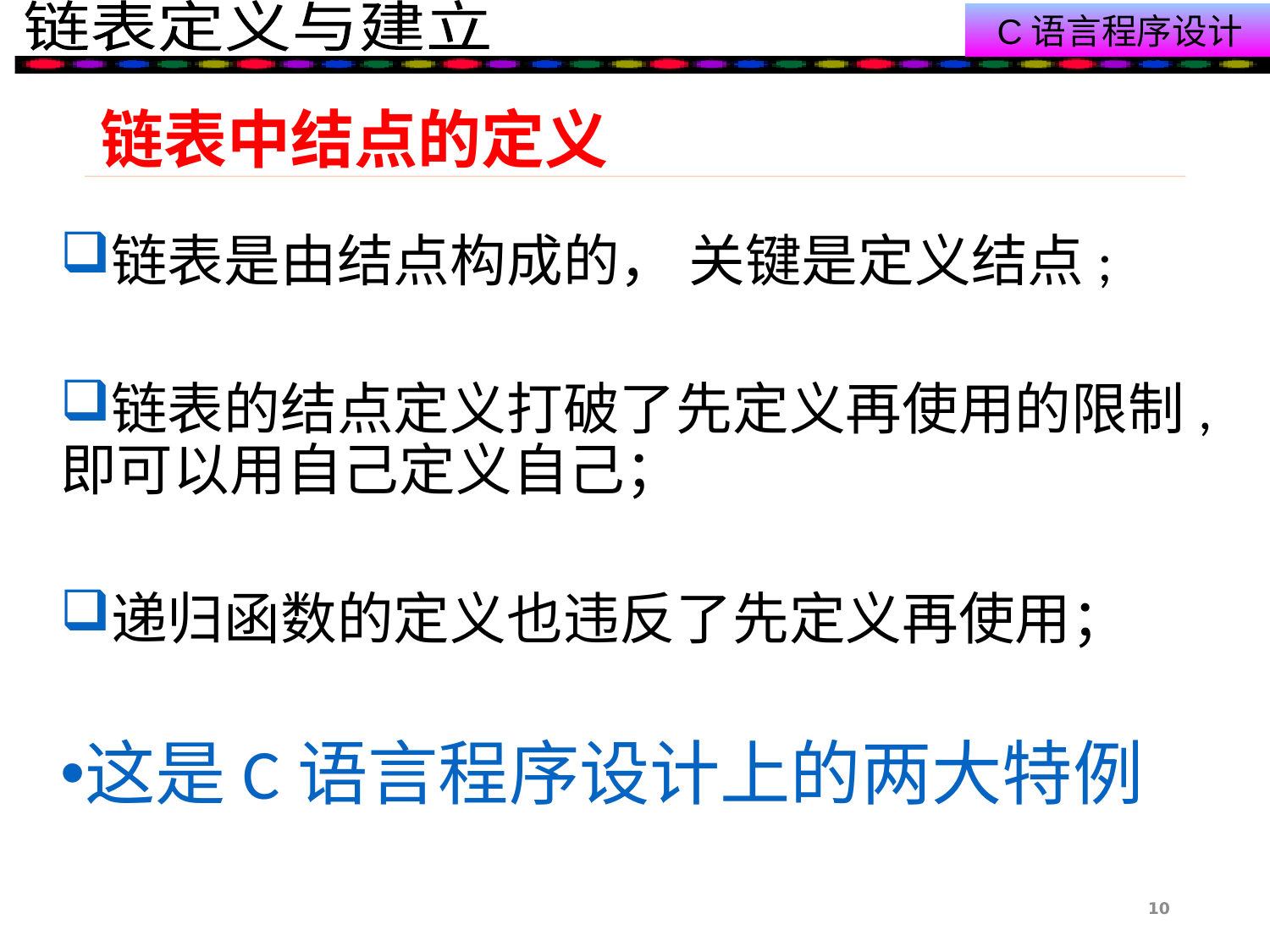

# 链表中结点的定义
链表是由结点构成的， 关键是定义结点;

链表的结点定义打破了先定义再使用的限制,即可以用自己定义自己；

递归函数的定义也违反了先定义再使用；

这是C语言程序设计上的两大特例
10